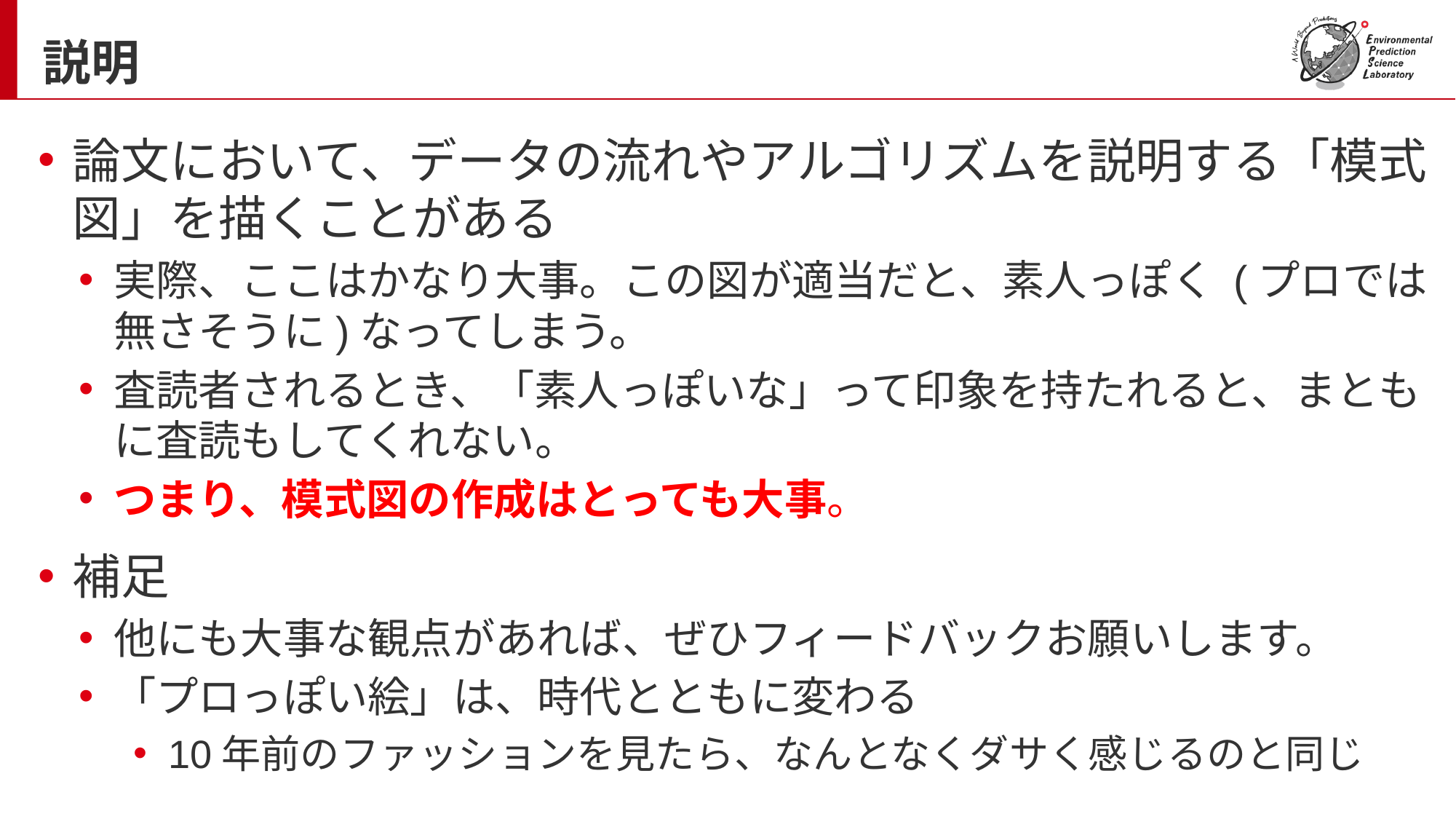

# 説明
論文において、データの流れやアルゴリズムを説明する「模式図」を描くことがある
実際、ここはかなり大事。この図が適当だと、素人っぽく (プロでは無さそうに)なってしまう。
査読者されるとき、「素人っぽいな」って印象を持たれると、まともに査読もしてくれない。
つまり、模式図の作成はとっても大事。
補足
他にも大事な観点があれば、ぜひフィードバックお願いします。
「プロっぽい絵」は、時代とともに変わる
10年前のファッションを見たら、なんとなくダサく感じるのと同じ